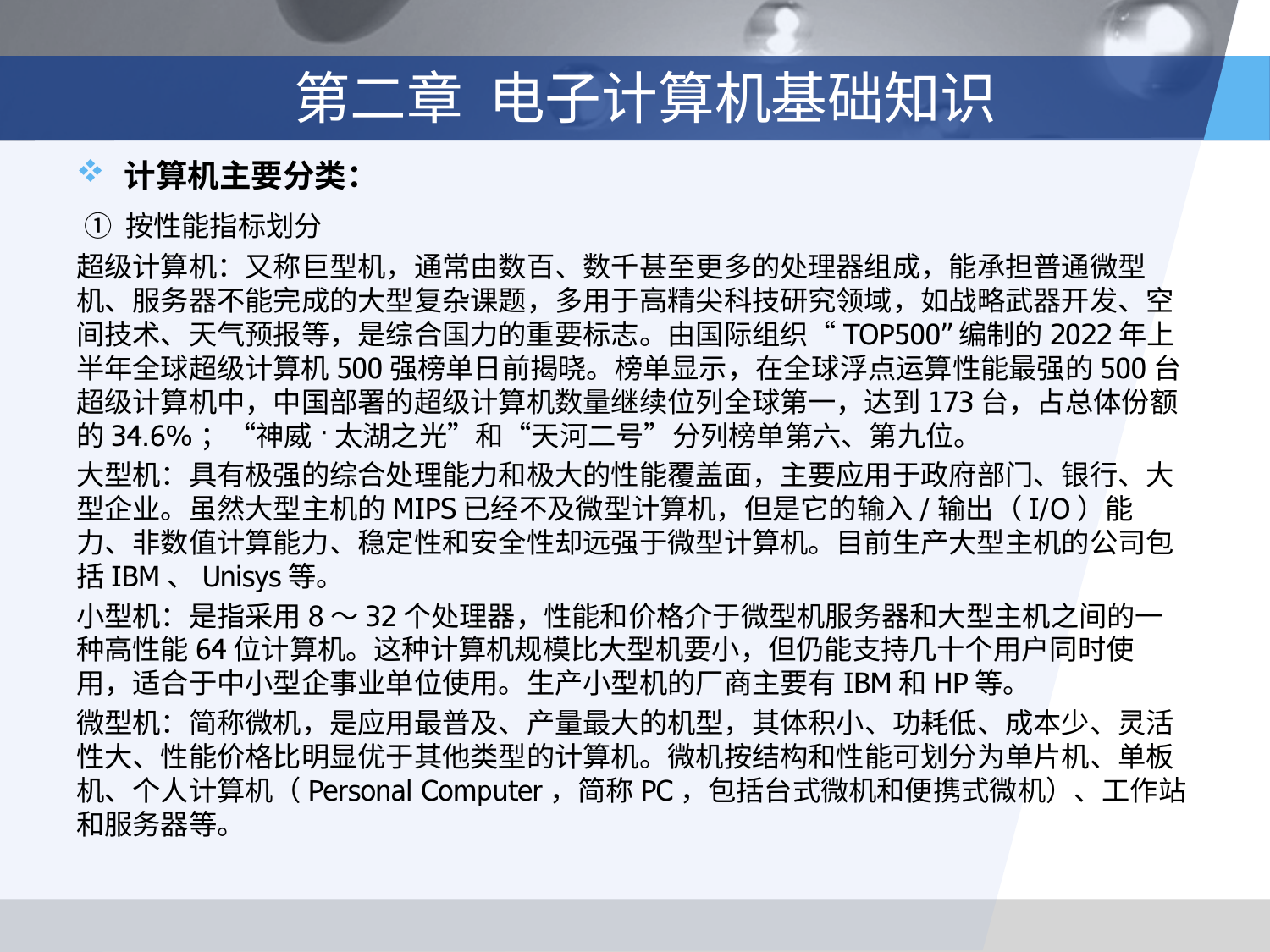

# 第二章  电子计算机基础知识
计算机主要分类：
 ① 按性能指标划分
超级计算机：又称巨型机，通常由数百、数千甚至更多的处理器组成，能承担普通微型机、服务器不能完成的大型复杂课题，多用于高精尖科技研究领域，如战略武器开发、空间技术、天气预报等，是综合国力的重要标志。由国际组织“TOP500”编制的2022年上半年全球超级计算机500强榜单日前揭晓。榜单显示，在全球浮点运算性能最强的500台超级计算机中，中国部署的超级计算机数量继续位列全球第一，达到173台，占总体份额的34.6%；“神威·太湖之光”和“天河二号”分列榜单第六、第九位。
大型机：具有极强的综合处理能力和极大的性能覆盖面，主要应用于政府部门、银行、大型企业。虽然大型主机的MIPS已经不及微型计算机，但是它的输入/输出（I/O）能力、非数值计算能力、稳定性和安全性却远强于微型计算机。目前生产大型主机的公司包括IBM、Unisys等。
小型机：是指采用8～32个处理器，性能和价格介于微型机服务器和大型主机之间的一种高性能64位计算机。这种计算机规模比大型机要小，但仍能支持几十个用户同时使用，适合于中小型企事业单位使用。生产小型机的厂商主要有IBM和HP等。
微型机：简称微机，是应用最普及、产量最大的机型，其体积小、功耗低、成本少、灵活性大、性能价格比明显优于其他类型的计算机。微机按结构和性能可划分为单片机、单板机、个人计算机（Personal Computer，简称PC，包括台式微机和便携式微机）、工作站和服务器等。